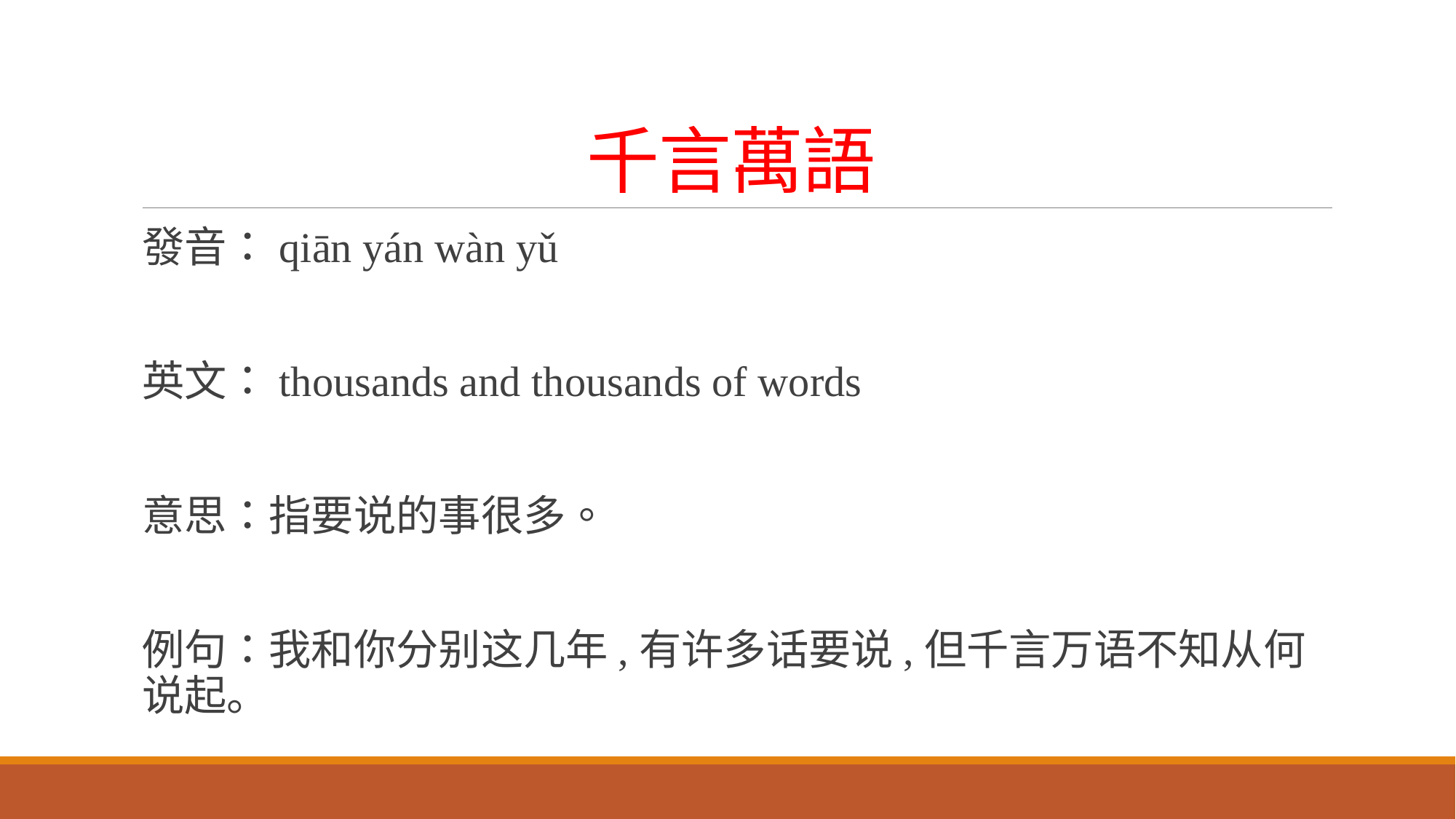

# 千言萬語
發音：qiān yán wàn yǔ

英文：thousands and thousands of words

意思：指要说的事很多。

例句：我和你分别这几年,有许多话要说,但千言万语不知从何说起。